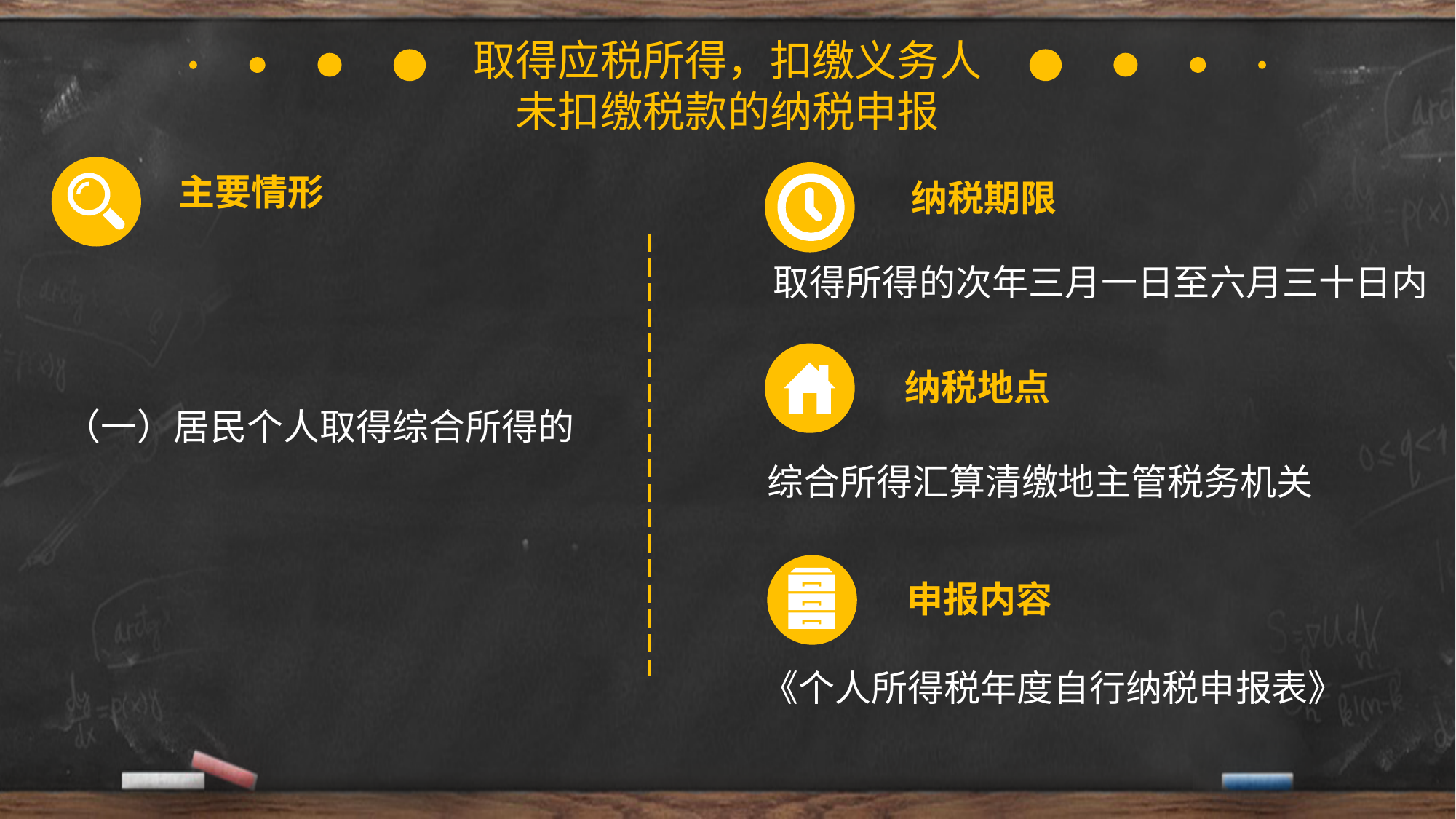

取得应税所得，扣缴义务人
未扣缴税款的纳税申报

主要情形
纳税期限

取得所得的次年三月一日至六月三十日内

纳税地点

（一）居民个人取得综合所得的
综合所得汇算清缴地主管税务机关

申报内容

《个人所得税年度自行纳税申报表》